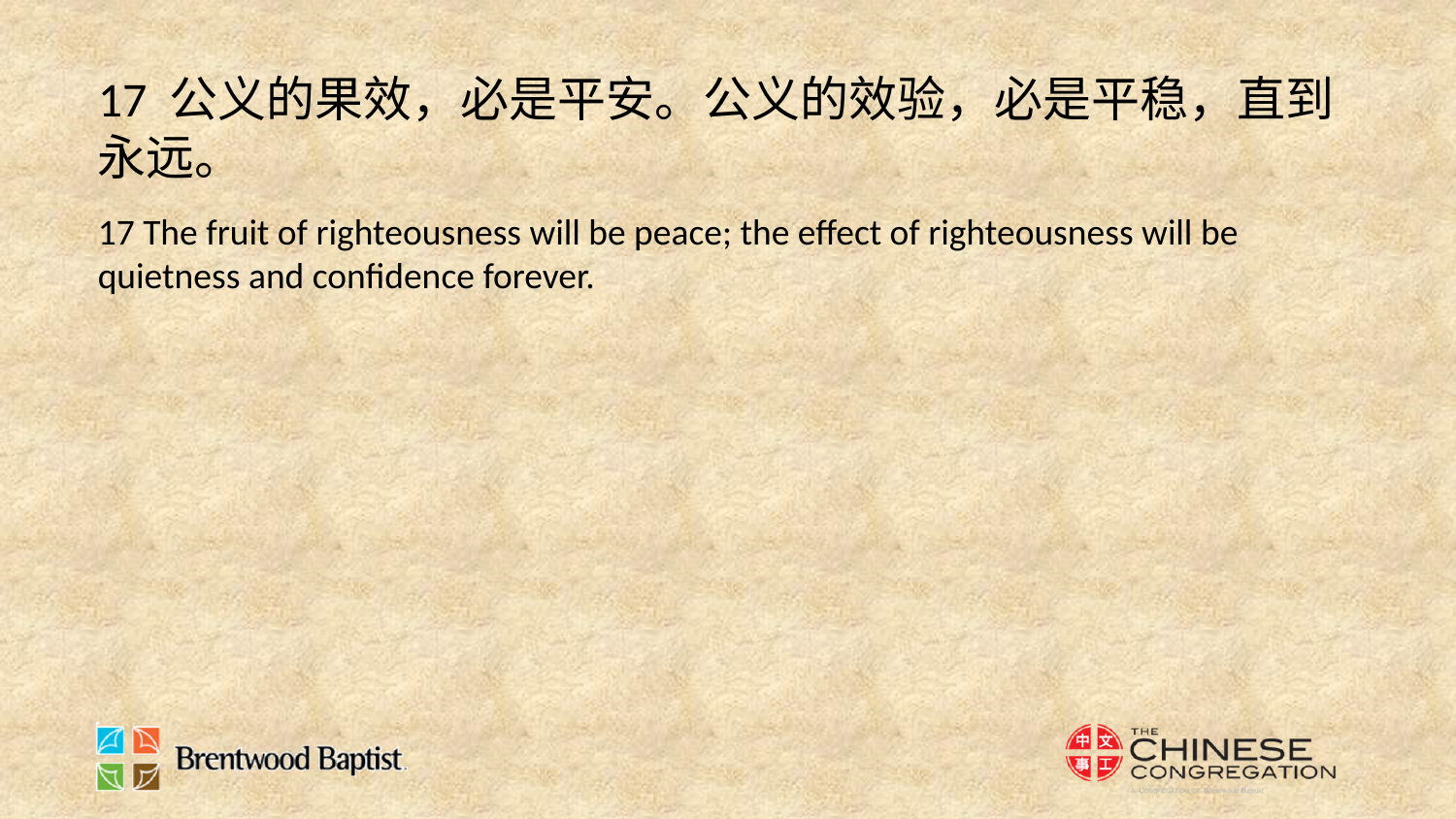

17 公义的果效，必是平安。公义的效验，必是平稳，直到永远。

17 The fruit of righteousness will be peace; the effect of righteousness will be quietness and confidence forever.